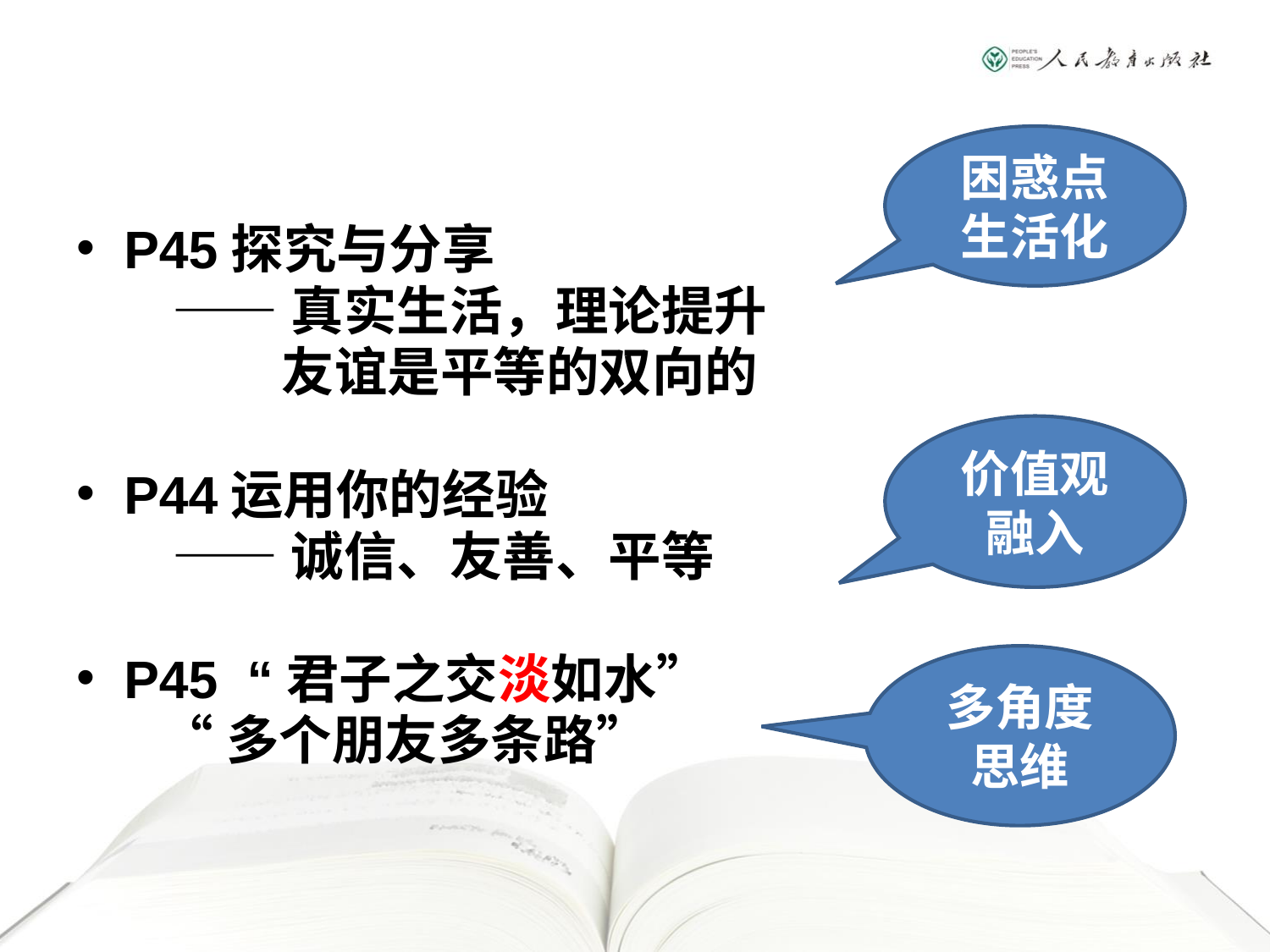

P45探究与分享
        ——真实生活，理论提升
                友谊是平等的双向的

P44运用你的经验
        ——诚信、友善、平等

P45  “君子之交淡如水”
       “多个朋友多条路”
困惑点
生活化
价值观
融入
多角度思维